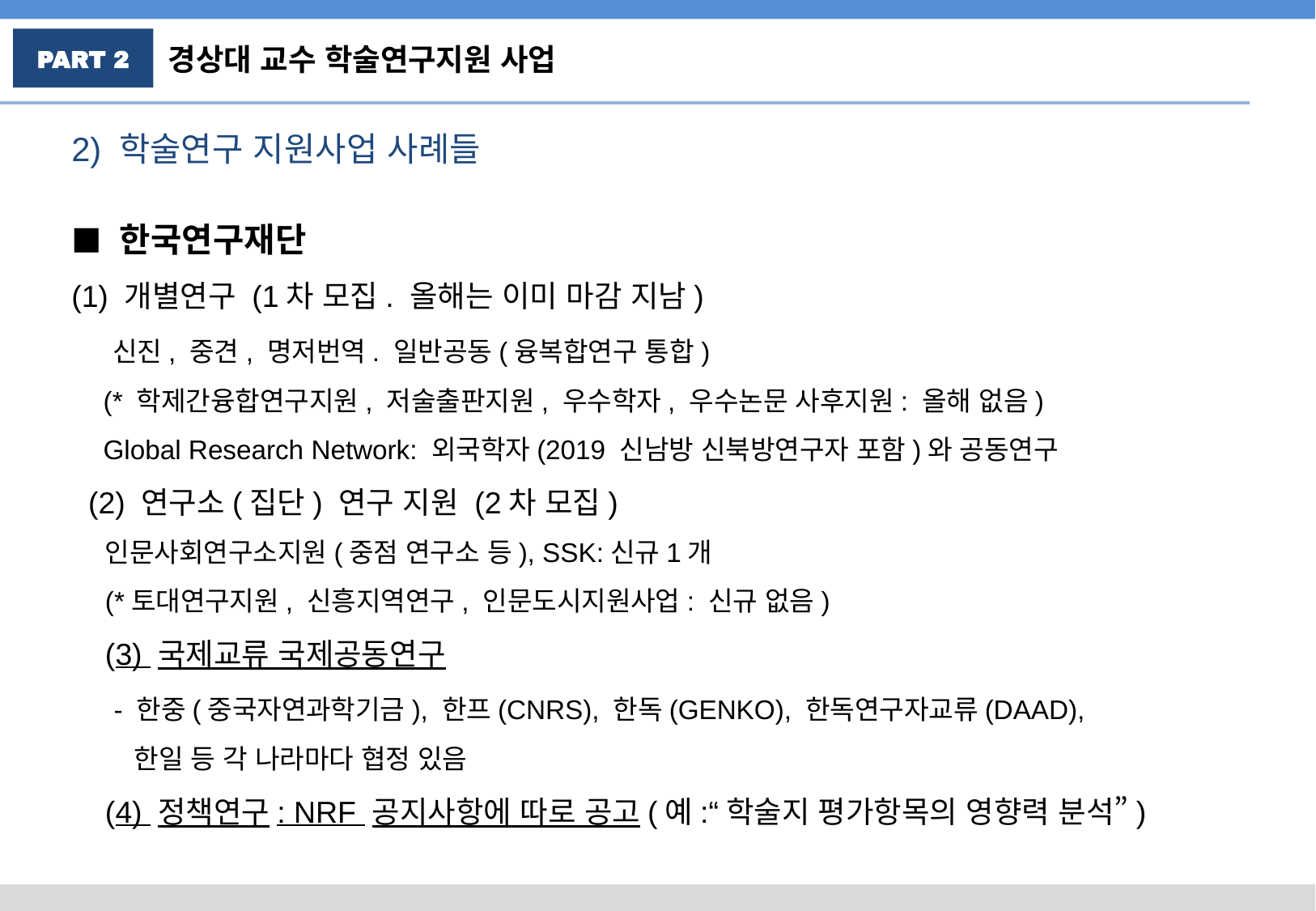

PART 2
경상대 교수 학술연구지원 사업
2) 학술연구 지원사업 사례들

■ 한국연구재단
(1) 개별연구 (1차 모집. 올해는 이미 마감 지남)
  신진, 중견, 명저번역. 일반공동(융복합연구 통합)
  (* 학제간융합연구지원, 저술출판지원, 우수학자, 우수논문 사후지원: 올해 없음)
  Global Research Network: 외국학자(2019 신남방 신북방연구자 포함)와 공동연구
(2) 연구소(집단) 연구 지원 (2차 모집)
인문사회연구소지원(중점 연구소 등), SSK:신규1개
(*토대연구지원, 신흥지역연구, 인문도시지원사업: 신규 없음)
(3) 국제교류 국제공동연구
 - 한중(중국자연과학기금), 한프(CNRS), 한독(GENKO), 한독연구자교류(DAAD),
   한일 등 각 나라마다 협정 있음
(4) 정책연구: NRF 공지사항에 따로 공고(예:“학술지 평가항목의 영향력 분석”)